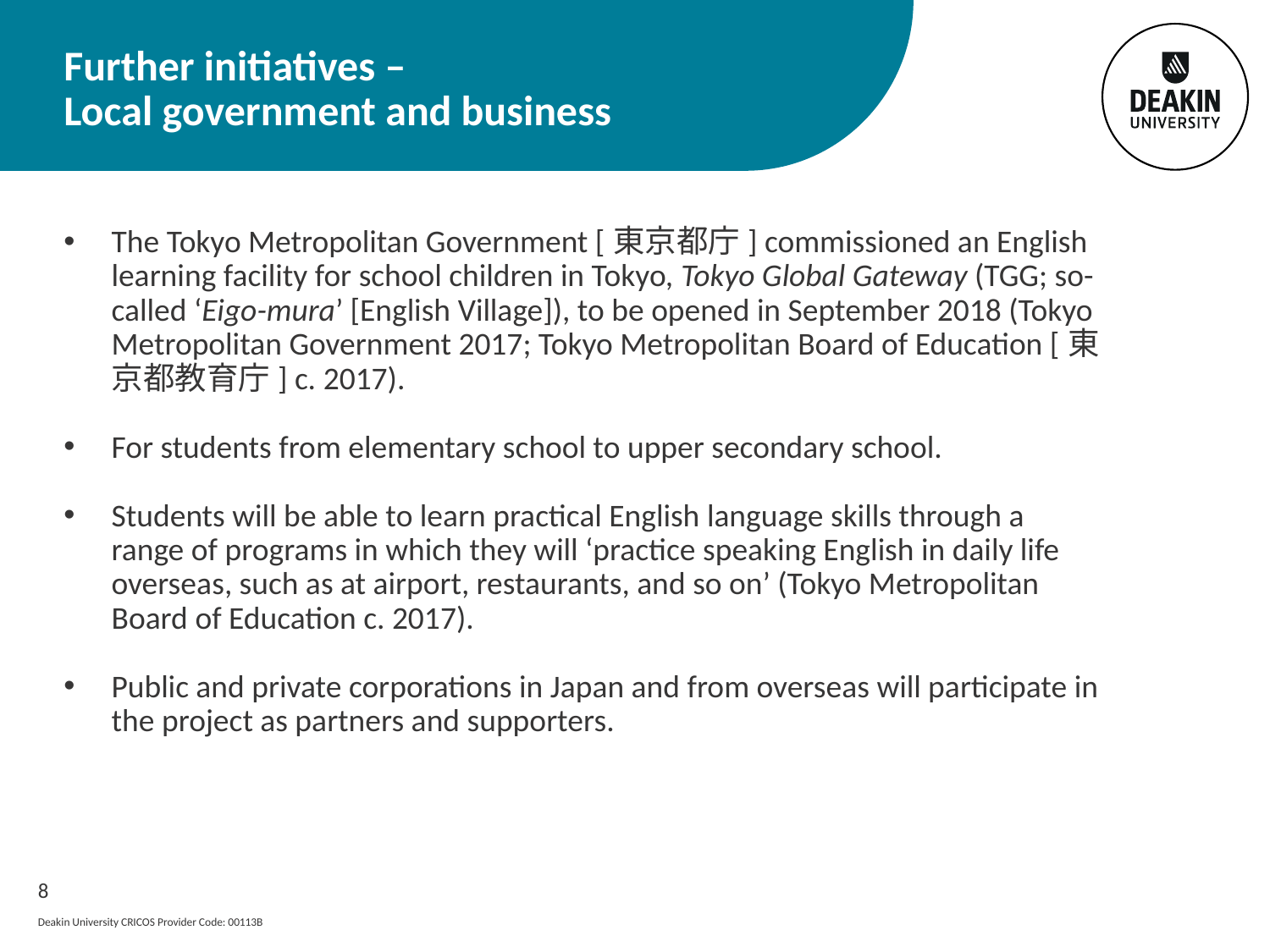

# Further initiatives – Local government and business
The Tokyo Metropolitan Government [東京都庁] commissioned an English learning facility for school children in Tokyo, Tokyo Global Gateway (TGG; so-called ‘Eigo-mura’ [English Village]), to be opened in September 2018 (Tokyo Metropolitan Government 2017; Tokyo Metropolitan Board of Education [東京都教育庁] c. 2017).

For students from elementary school to upper secondary school.

Students will be able to learn practical English language skills through a range of programs in which they will ‘practice speaking English in daily life overseas, such as at airport, restaurants, and so on’ (Tokyo Metropolitan Board of Education c. 2017).

Public and private corporations in Japan and from overseas will participate in the project as partners and supporters.
8
Deakin University CRICOS Provider Code: 00113B